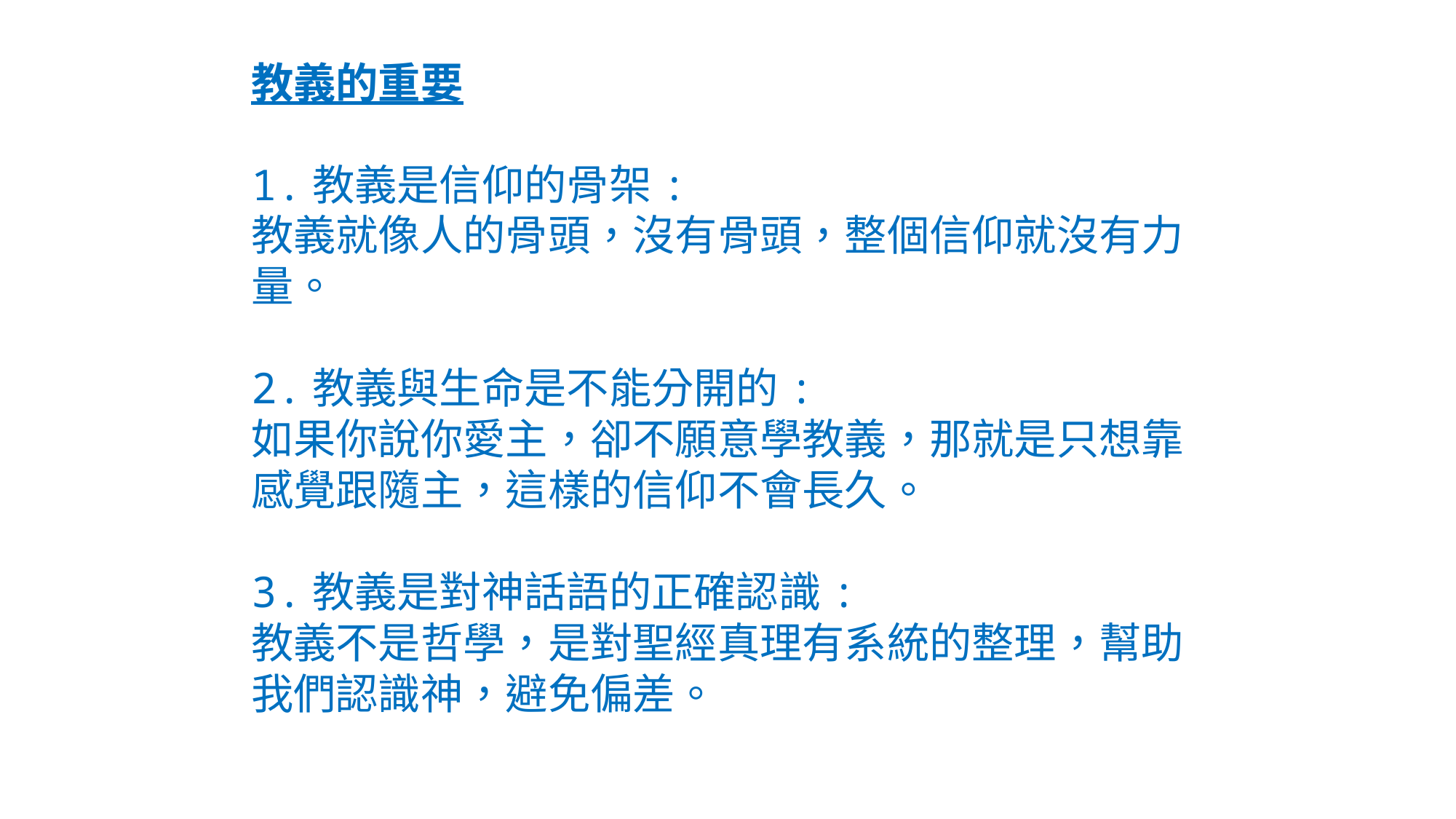

教義的重要

1.教義是信仰的骨架:
教義就像人的骨頭，沒有骨頭，整個信仰就沒有力量。

2.教義與生命是不能分開的:
如果你說你愛主，卻不願意學教義，那就是只想靠感覺跟隨主，這樣的信仰不會長久。

3.教義是對神話語的正確認識:
教義不是哲學，是對聖經真理有系統的整理，幫助我們認識神，避免偏差。